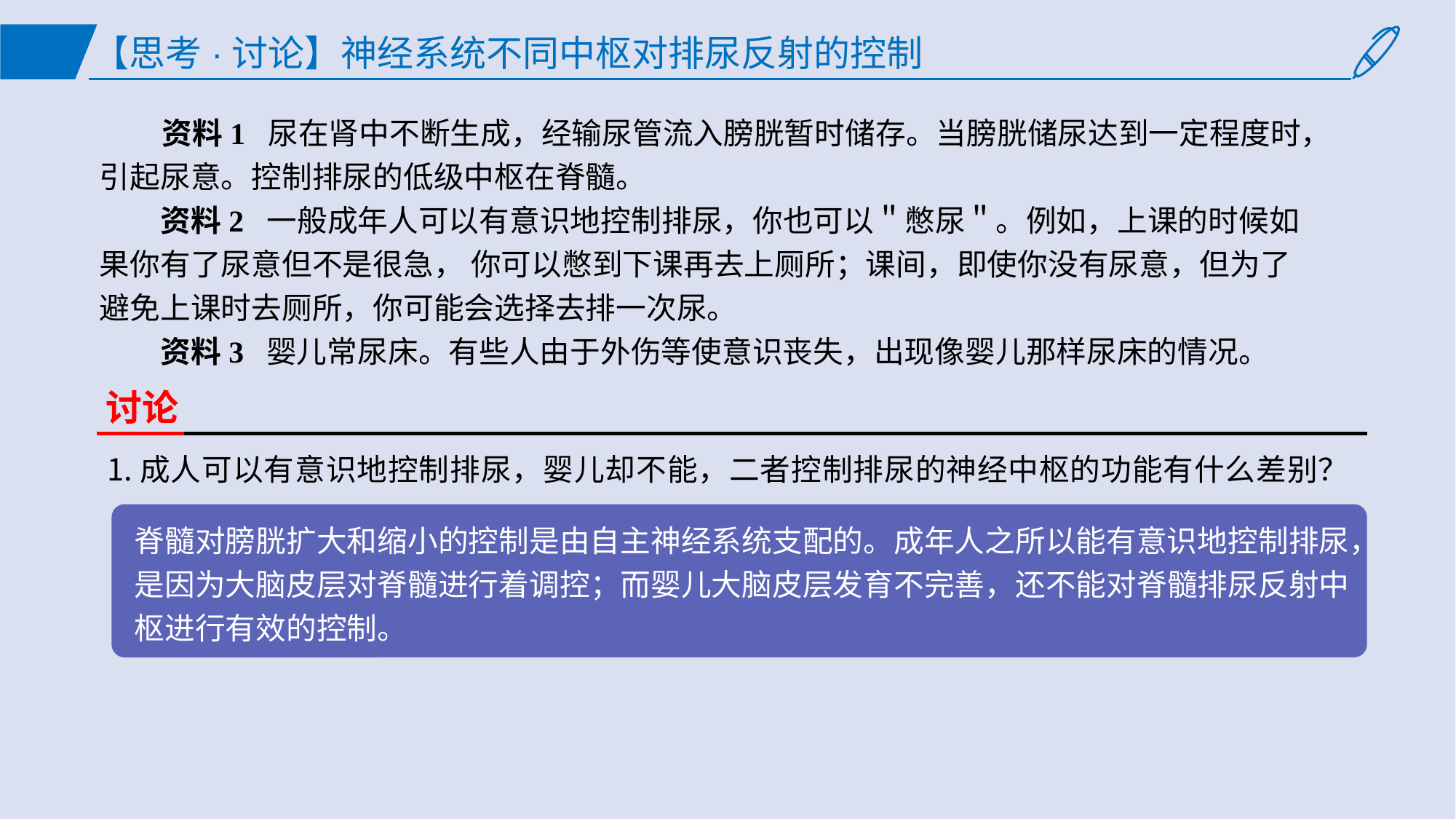

【思考·讨论】神经系统不同中枢对排尿反射的控制

        资料1  尿在肾中不断生成，经输尿管流入膀胱暂时储存。当膀胱储尿达到一定程度时，引起尿意。控制排尿的低级中枢在脊髓。
        资料2  一般成年人可以有意识地控制排尿，你也可以＂憋尿＂。例如，上课的时候如果你有了尿意但不是很急， 你可以憋到下课再去上厕所；课间，即使你没有尿意，但为了避免上课时去厕所，你可能会选择去排一次尿。
        资料3  婴儿常尿床。有些人由于外伤等使意识丧失，出现像婴儿那样尿床的情况。
讨论
成人可以有意识地控制排尿，婴儿却不能，二者控制排尿的神经中枢的功能有什么差别？

脊髓对膀胱扩大和缩小的控制是由自主神经系统支配的。成年人之所以能有意识地控制排尿，是因为大脑皮层对脊髓进行着调控；而婴儿大脑皮层发育不完善，还不能对脊髓排尿反射中枢进行有效的控制。